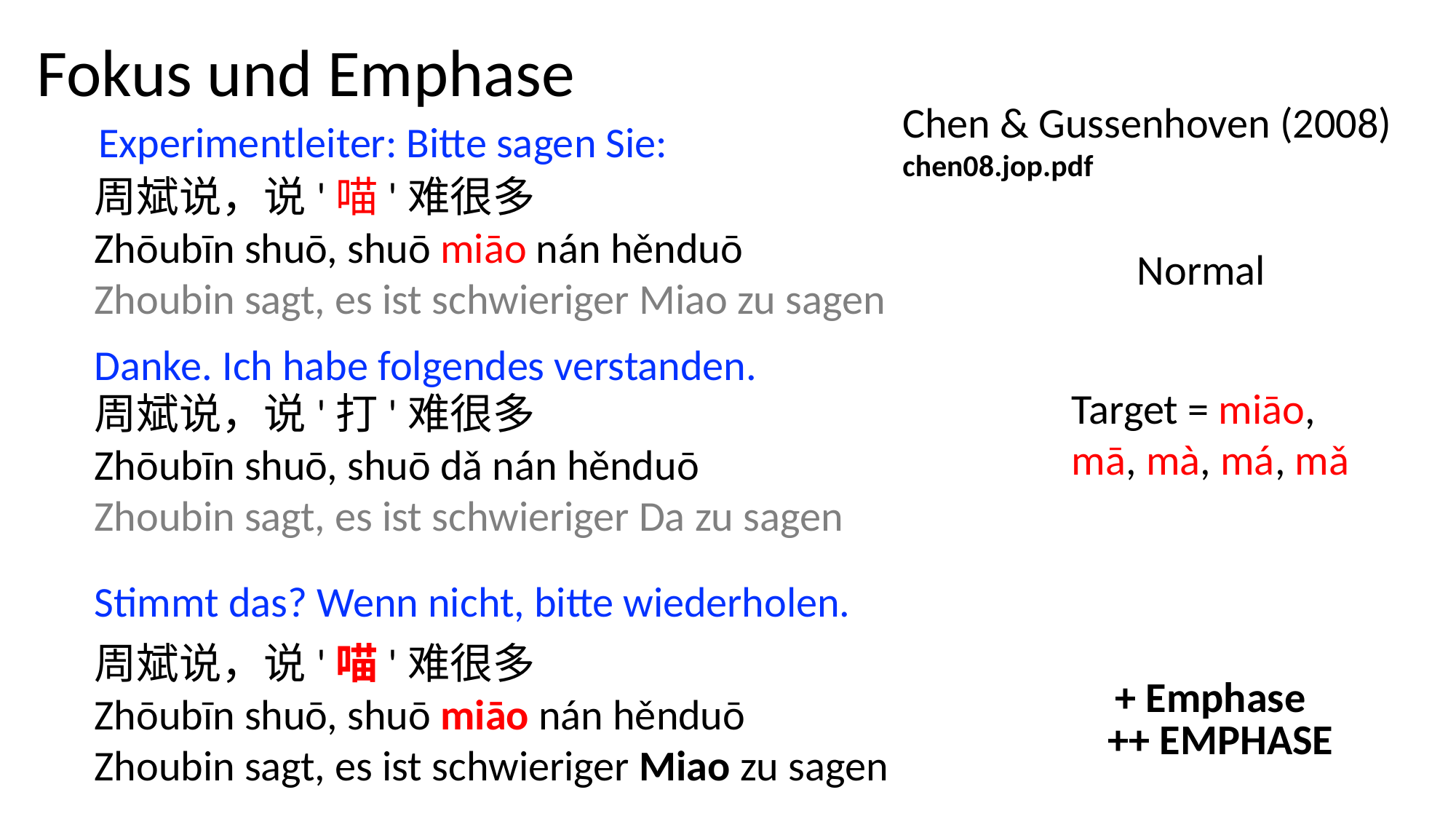

# Fokus und Emphase
Chen & Gussenhoven (2008)
chen08.jop.pdf
Experimentleiter: Bitte sagen Sie:
周斌说，说'喵'难很多
Zhōubīn shuō, shuō miāo nán hěnduō
Zhoubin sagt, es ist schwieriger Miao zu sagen
Normal
Danke. Ich habe folgendes verstanden.
Target = miāo,
mā, mà, má, mǎ
周斌说，说'打'难很多
Zhōubīn shuō, shuō dǎ nán hěnduō
Zhoubin sagt, es ist schwieriger Da zu sagen

Stimmt das? Wenn nicht, bitte wiederholen.
周斌说，说'喵'难很多
Zhōubīn shuō, shuō miāo nán hěnduō
Zhoubin sagt, es ist schwieriger Miao zu sagen
+ Emphase
++ EMPHASE